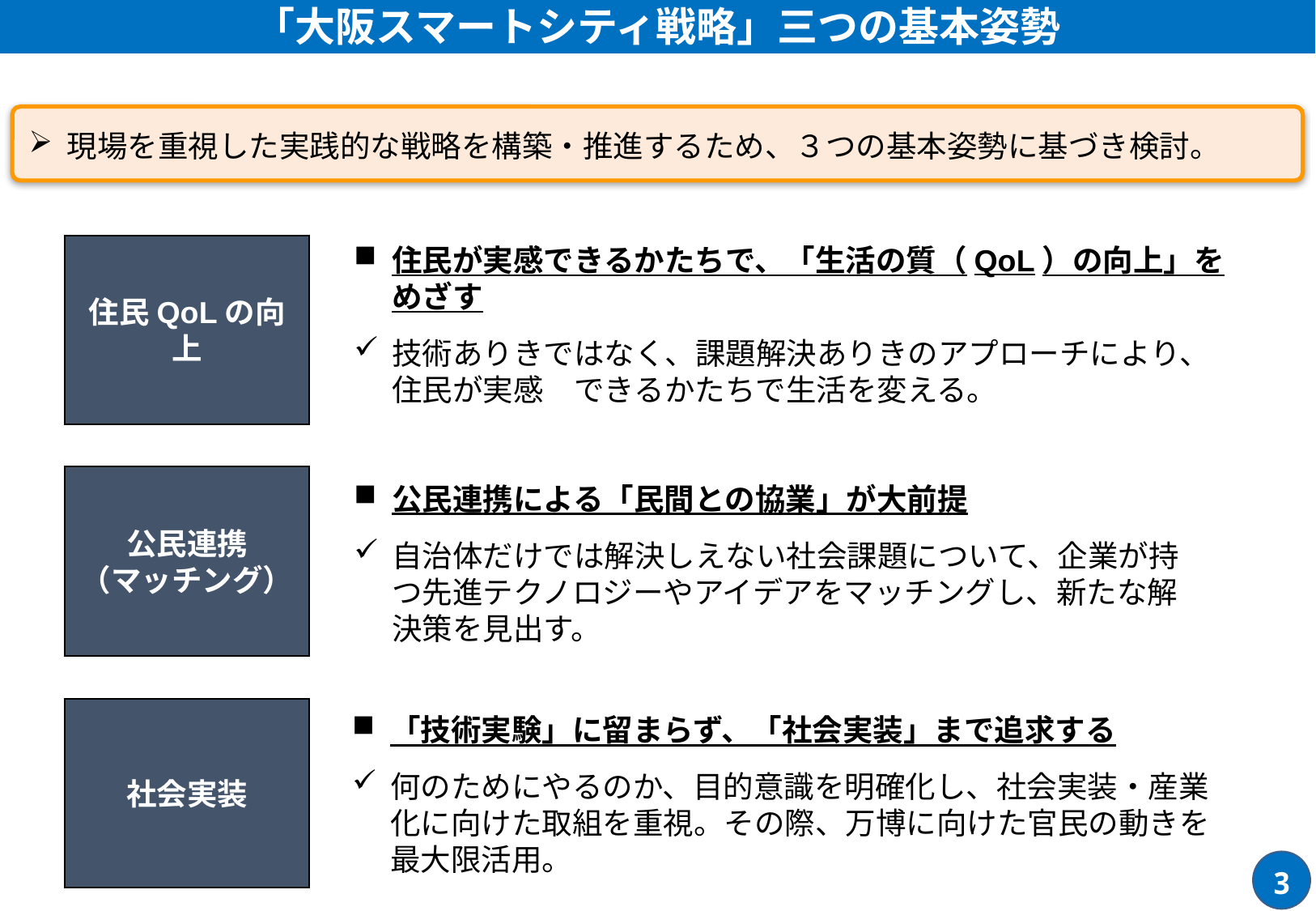

「大阪スマートシティ戦略」三つの基本姿勢
現場を重視した実践的な戦略を構築・推進するため、３つの基本姿勢に基づき検討。
住民QoLの向上
住民が実感できるかたちで、「生活の質（QoL）の向上」をめざす
技術ありきではなく、課題解決ありきのアプローチにより、住民が実感　できるかたちで生活を変える。
公民連携
（マッチング）
公民連携による「民間との協業」が大前提
自治体だけでは解決しえない社会課題について、企業が持つ先進テクノロジーやアイデアをマッチングし、新たな解決策を見出す。

社会実装
「技術実験」に留まらず、「社会実装」まで追求する
何のためにやるのか、目的意識を明確化し、社会実装・産業化に向けた取組を重視。その際、万博に向けた官民の動きを最大限活用。
3